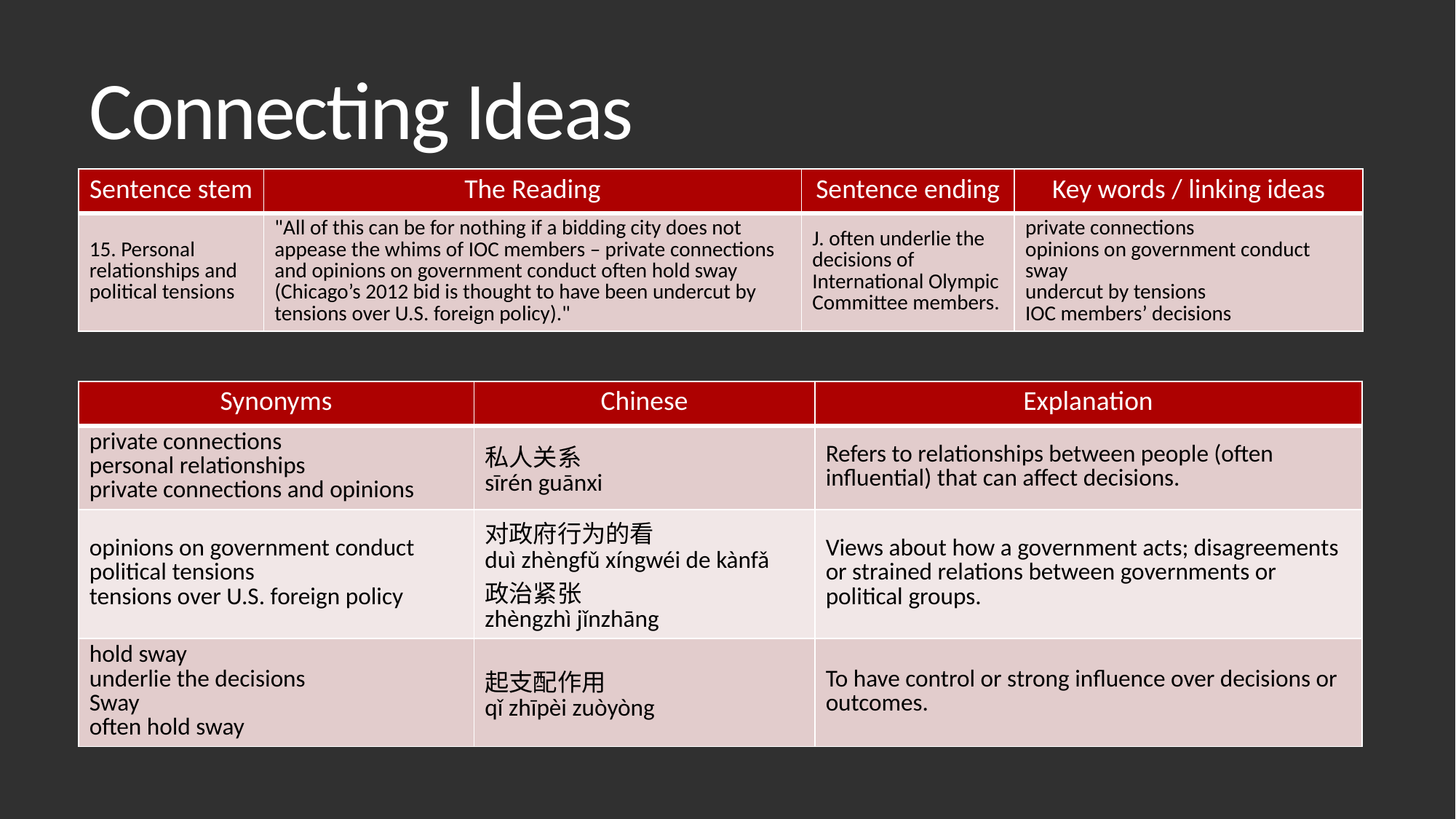

# Connecting Ideas
| Sentence stem | The Reading | Sentence ending | Key words / linking ideas |
| --- | --- | --- | --- |
| 15. Personal relationships and political tensions | "All of this can be for nothing if a bidding city does not appease the whims of IOC members – private connections and opinions on government conduct often hold sway (Chicago’s 2012 bid is thought to have been undercut by tensions over U.S. foreign policy)." | J. often underlie the decisions of International Olympic Committee members. | private connections opinions on government conduct sway undercut by tensions IOC members’ decisions |
| Synonyms | Chinese | Explanation |
| --- | --- | --- |
| private connections personal relationships private connections and opinions | 私人关系 sīrén guānxi | Refers to relationships between people (often influential) that can affect decisions. |
| opinions on government conduct political tensions tensions over U.S. foreign policy | 对政府行为的看 duì zhèngfǔ xíngwéi de kànfǎ 政治紧张 zhèngzhì jǐnzhāng | Views about how a government acts; disagreements or strained relations between governments or political groups. |
| hold sway underlie the decisions Sway often hold sway | 起支配作用 qǐ zhīpèi zuòyòng | To have control or strong influence over decisions or outcomes. |